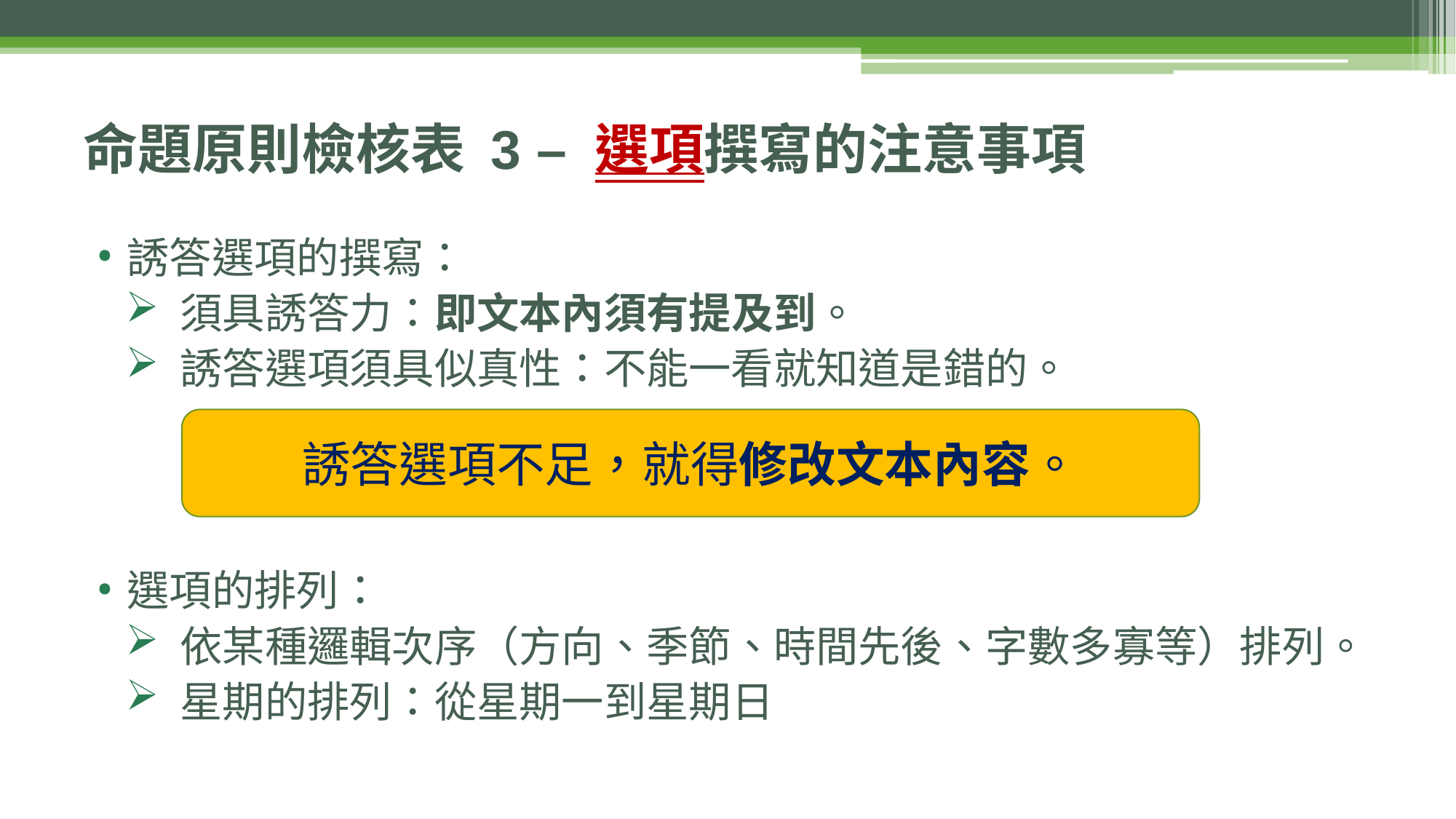

# 命題原則檢核表 3 – 選項撰寫的注意事項
誘答選項的撰寫：
須具誘答力：即文本內須有提及到。
誘答選項須具似真性：不能一看就知道是錯的。

選項的排列：
依某種邏輯次序（方向、季節、時間先後、字數多寡等）排列。
星期的排列：從星期一到星期日
誘答選項不足，就得修改文本內容。